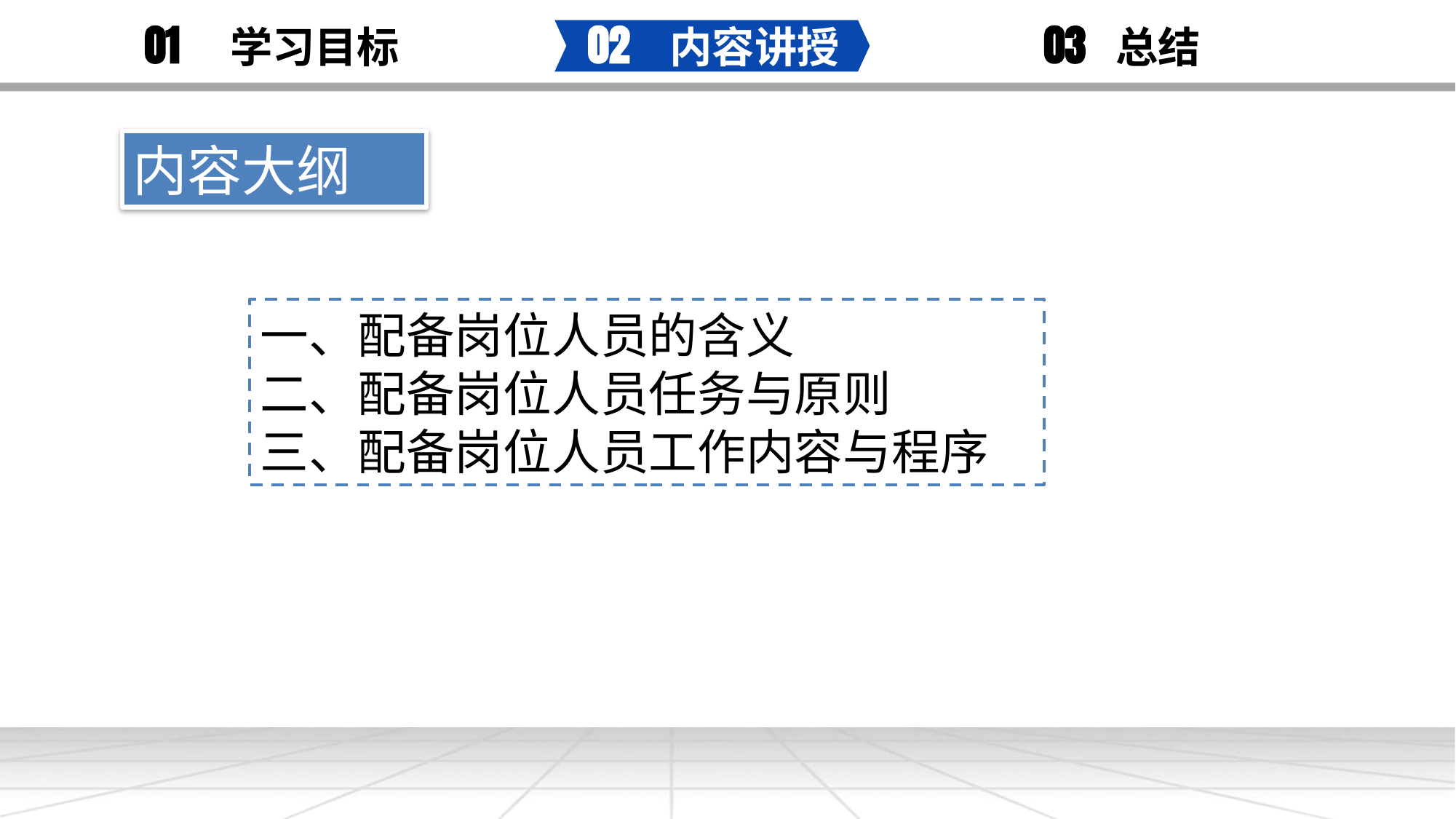

02   内容讲授
03  总结
01    学习目标

内容大纲
一、配备岗位人员的含义
二、配备岗位人员任务与原则
三、配备岗位人员工作内容与程序